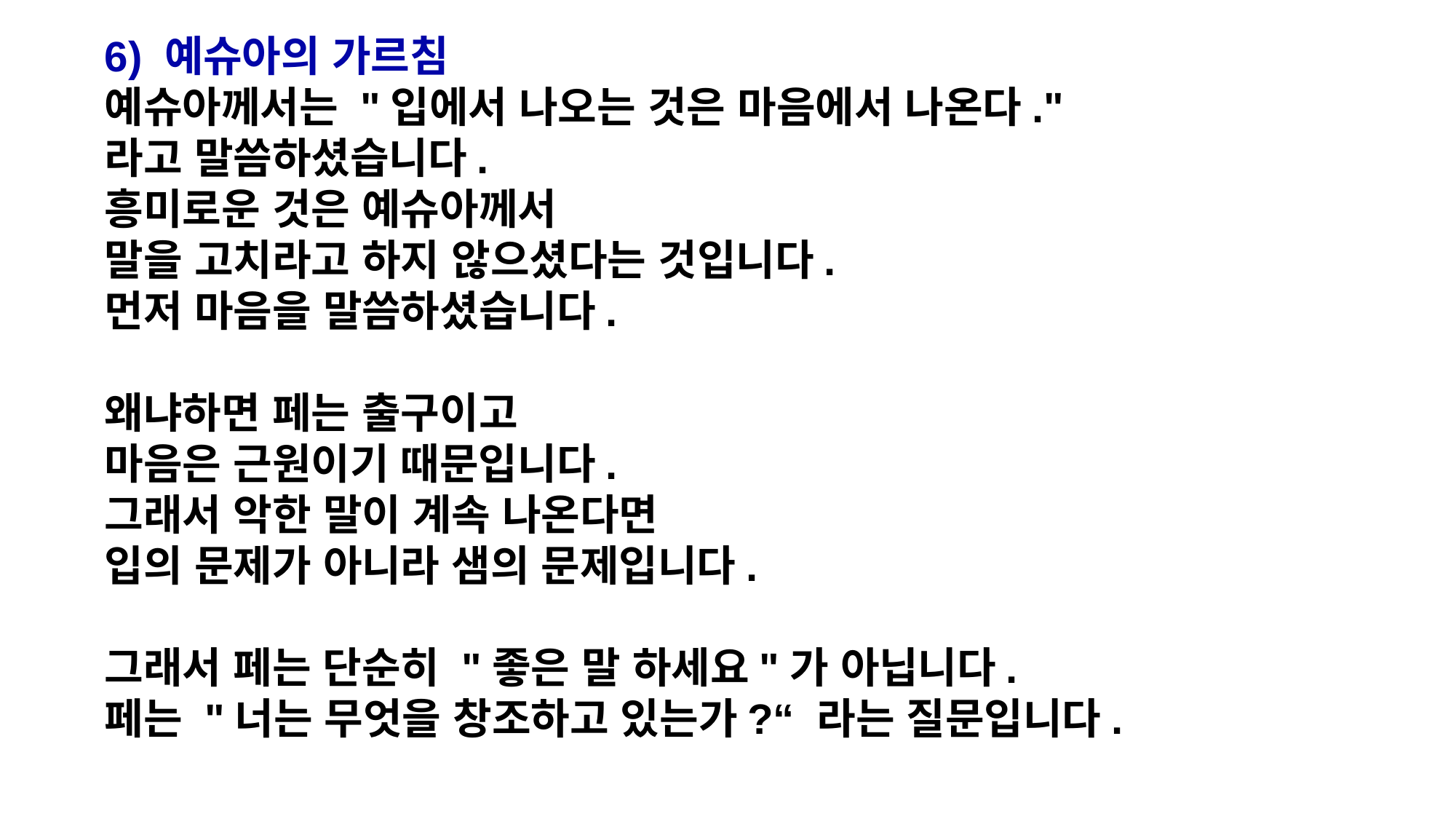

6) 예슈아의 가르침
예슈아께서는 "입에서 나오는 것은 마음에서 나온다."
라고 말씀하셨습니다.
흥미로운 것은 예슈아께서
말을 고치라고 하지 않으셨다는 것입니다.
먼저 마음을 말씀하셨습니다.

왜냐하면 페는 출구이고
마음은 근원이기 때문입니다.
그래서 악한 말이 계속 나온다면
입의 문제가 아니라 샘의 문제입니다.

그래서 페는 단순히 "좋은 말 하세요"가 아닙니다.
페는 "너는 무엇을 창조하고 있는가?“ 라는 질문입니다.